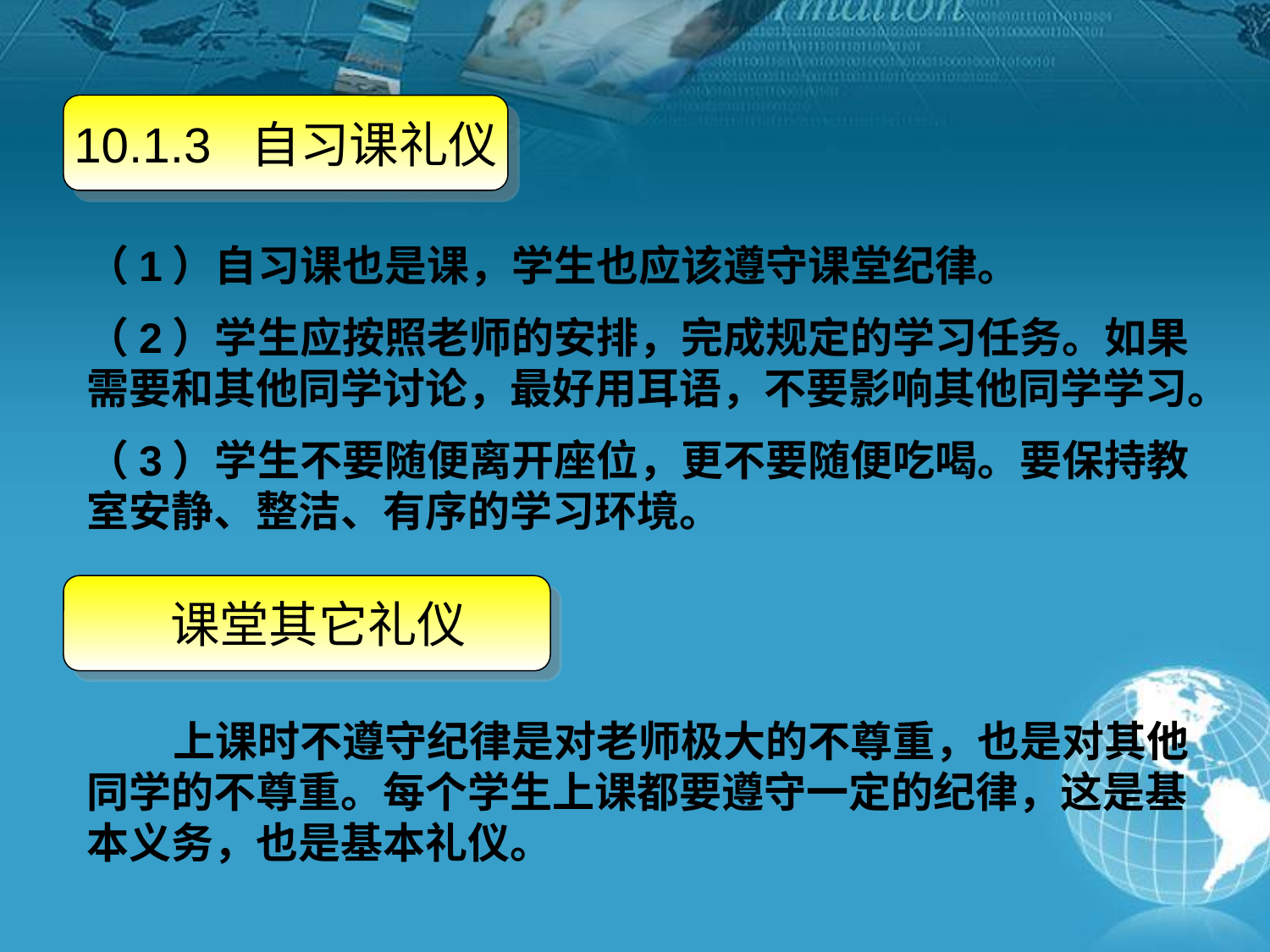

10.1.3  自习课礼仪
（1）自习课也是课，学生也应该遵守课堂纪律。
（2）学生应按照老师的安排，完成规定的学习任务。如果需要和其他同学讨论，最好用耳语，不要影响其他同学学习。
（3）学生不要随便离开座位，更不要随便吃喝。要保持教室安静、整洁、有序的学习环境。
 课堂其它礼仪
        上课时不遵守纪律是对老师极大的不尊重，也是对其他同学的不尊重。每个学生上课都要遵守一定的纪律，这是基本义务，也是基本礼仪。